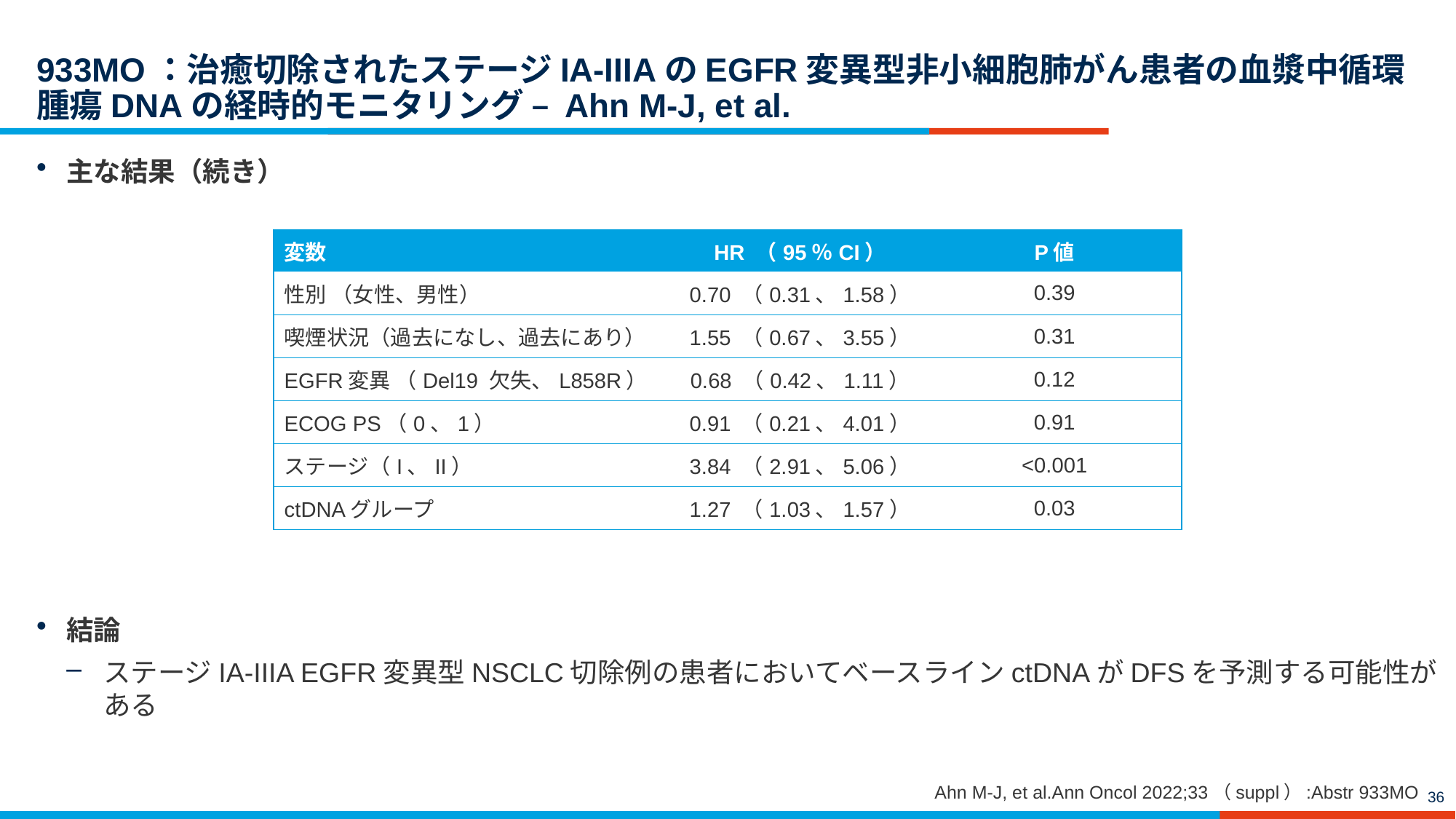

# 933MO：治癒切除されたステージIA-IIIAのEGFR変異型非小細胞肺がん患者の血漿中循環腫瘍DNAの経時的モニタリング – Ahn M-J, et al.
主な結果（続き）
結論
ステージIA-IIIA EGFR変異型NSCLC切除例の患者においてベースラインctDNAがDFSを予測する可能性がある

| 変数 | HR （95％CI） | P値 |
| --- | --- | --- |
| 性別 （女性、男性） | 0.70 （0.31、1.58） | 0.39 |
| 喫煙状況（過去になし、過去にあり） | 1.55 （0.67、3.55） | 0.31 |
| EGFR変異 （Del19 欠失、L858R） | 0.68 （0.42、1.11） | 0.12 |
| ECOG PS（0、1） | 0.91 （0.21、4.01） | 0.91 |
| ステージ（I、II） | 3.84 （2.91、5.06） | <0.001 |
| ctDNAグループ | 1.27 （1.03、1.57） | 0.03 |
Ahn M-J, et al.Ann Oncol 2022;33（suppl）:Abstr 933MO